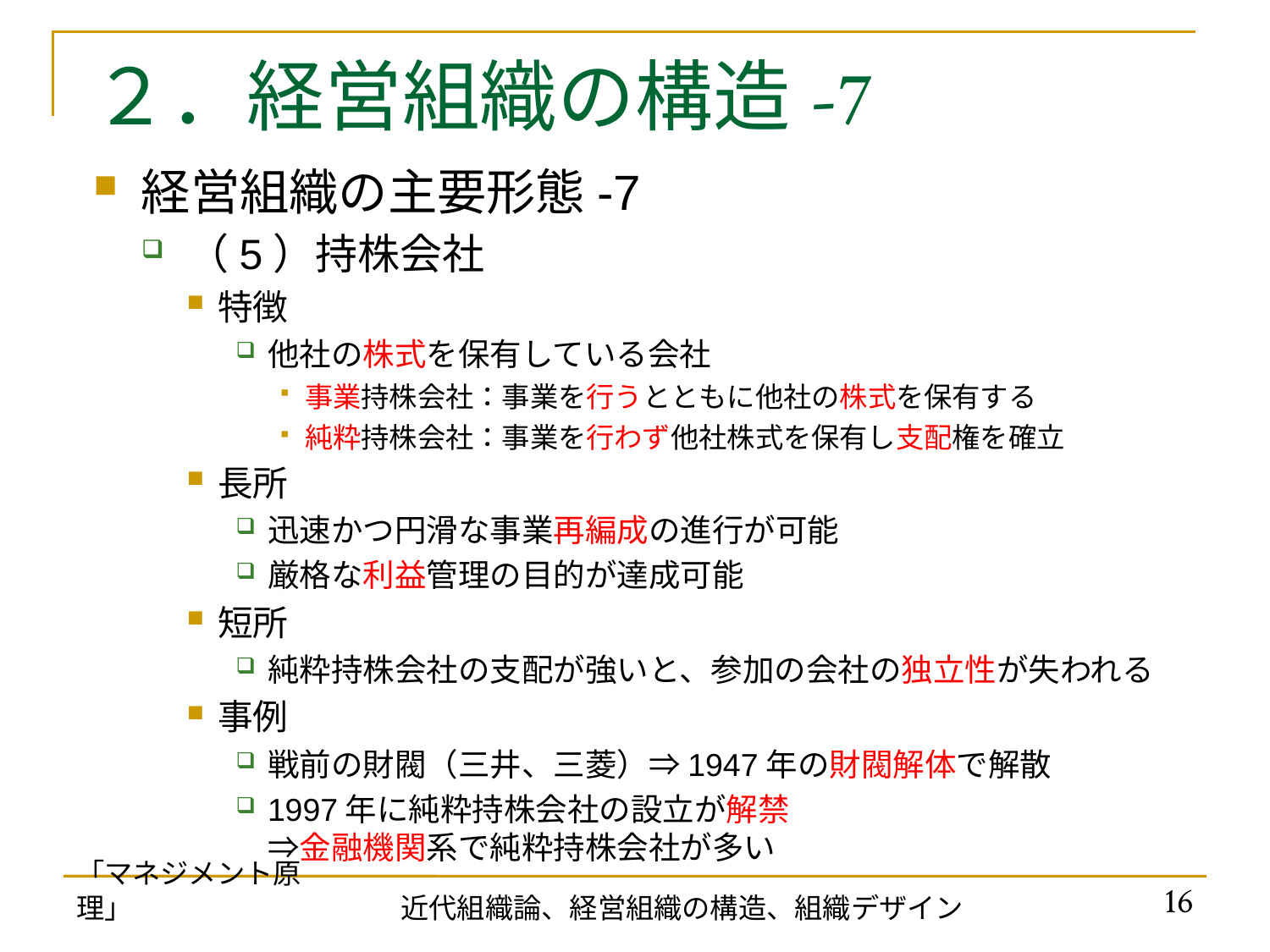

# ２．経営組織の構造-7
経営組織の主要形態-7
（5）持株会社
特徴
他社の株式を保有している会社
事業持株会社：事業を行うとともに他社の株式を保有する
純粋持株会社：事業を行わず他社株式を保有し支配権を確立
長所
迅速かつ円滑な事業再編成の進行が可能
厳格な利益管理の目的が達成可能
短所
純粋持株会社の支配が強いと、参加の会社の独立性が失われる
事例
戦前の財閥（三井、三菱）⇒1947年の財閥解体で解散
1997年に純粋持株会社の設立が解禁
⇒金融機関系で純粋持株会社が多い
「マネジメント原理」
16
近代組織論、経営組織の構造、組織デザイン